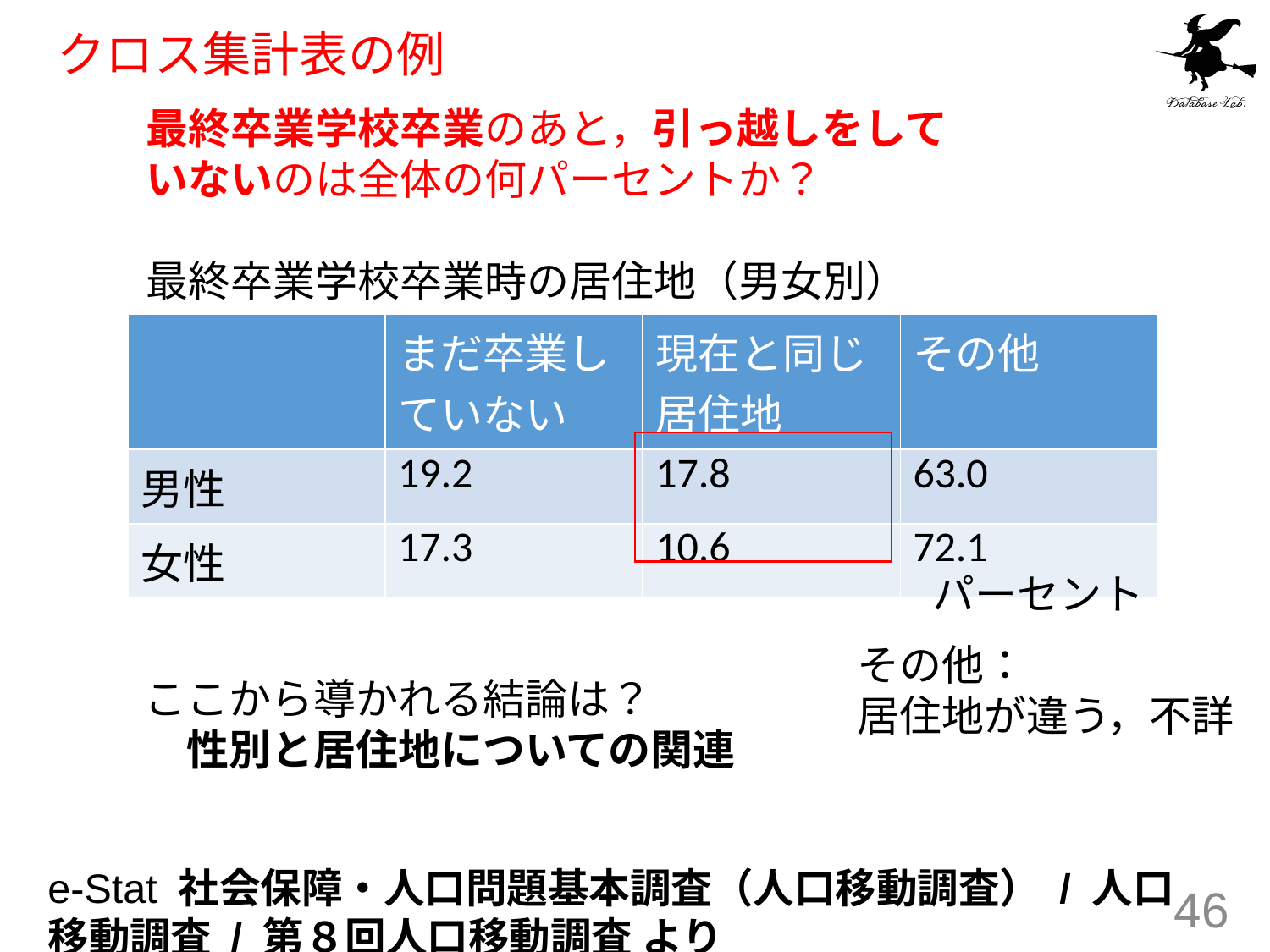

# クロス集計表の例
最終卒業学校卒業のあと，引っ越しをして
いないのは全体の何パーセントか？

最終卒業学校卒業時の居住地（男女別）
|  | まだ卒業していない | 現在と同じ居住地 | その他 |
| --- | --- | --- | --- |
| 男性 | 19.2 | 17.8 | 63.0 |
| 女性 | 17.3 | 10.6 | 72.1 |

パーセント

ここから導かれる結論は？
　性別と居住地についての関連
その他：
居住地が違う，不詳
e-Stat 社会保障・人口問題基本調査（人口移動調査） / 人口移動調査 / 第８回人口移動調査 より
46